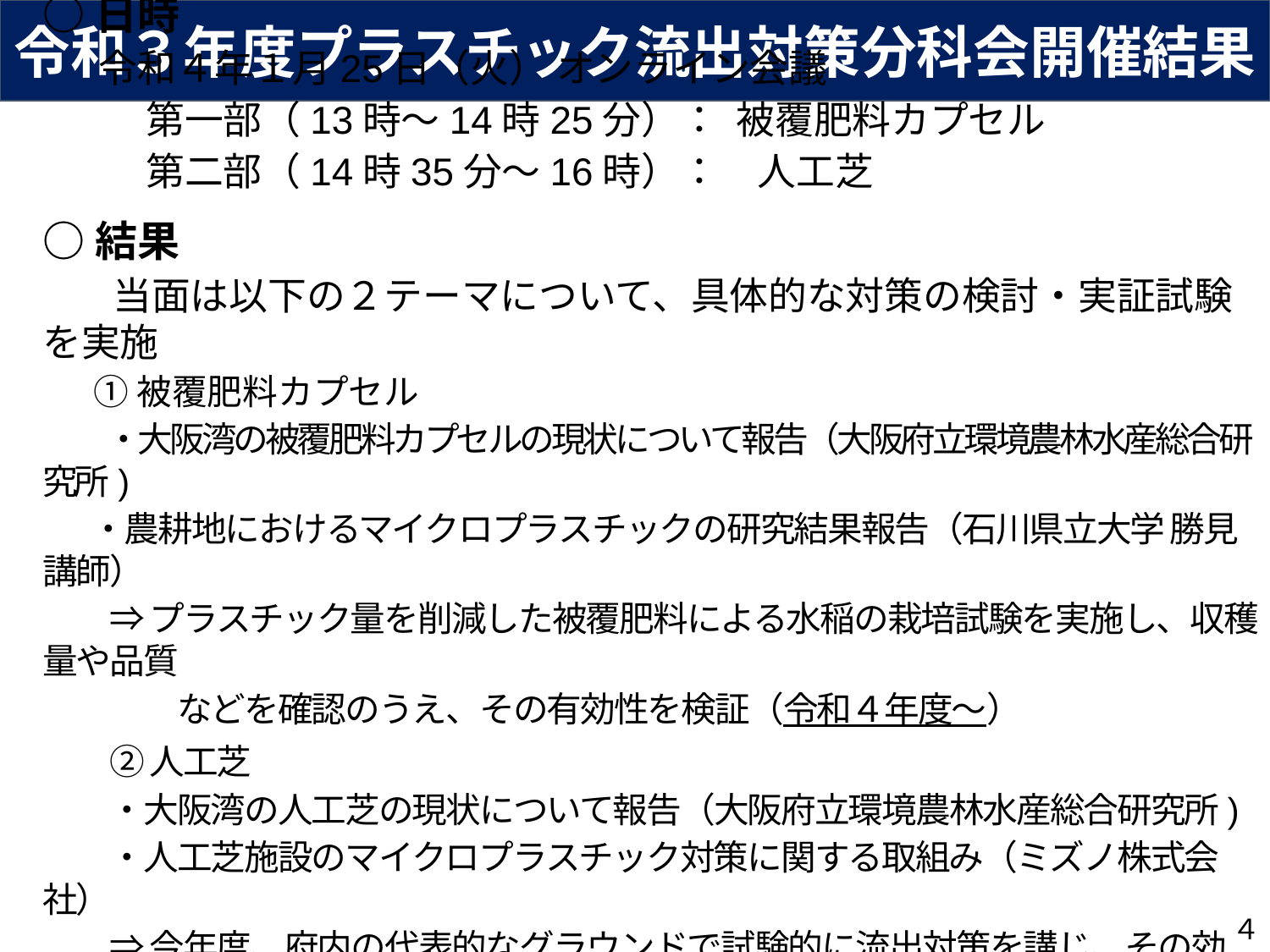

令和３年度プラスチック流出対策分科会開催結果
○日時
　  令和４年１月25日（火） オンライン会議
　 　  第一部（13時～14時25分）：  被覆肥料カプセル
　 　  第二部（14時35分～16時）：　人工芝
○結果
　　当面は以下の２テーマについて、具体的な対策の検討・実証試験を実施
　  ① 被覆肥料カプセル
　　・大阪湾の被覆肥料カプセルの現状について報告（大阪府立環境農林水産総合研究所)
　  ・農耕地におけるマイクロプラスチックの研究結果報告（石川県立大学 勝見講師）
　　⇒ プラスチック量を削減した被覆肥料による水稲の栽培試験を実施し、収穫量や品質
　　　　などを確認のうえ、その有効性を検証（令和４年度～）
　　② 人工芝
　　・大阪湾の人工芝の現状について報告（大阪府立環境農林水産総合研究所)
　　・人工芝施設のマイクロプラスチック対策に関する取組み（ミズノ株式会社）
　　⇒ 今年度、府内の代表的なグラウンドで試験的に流出対策を講じ、その効果を検証
　　　（令和３年度～）
４